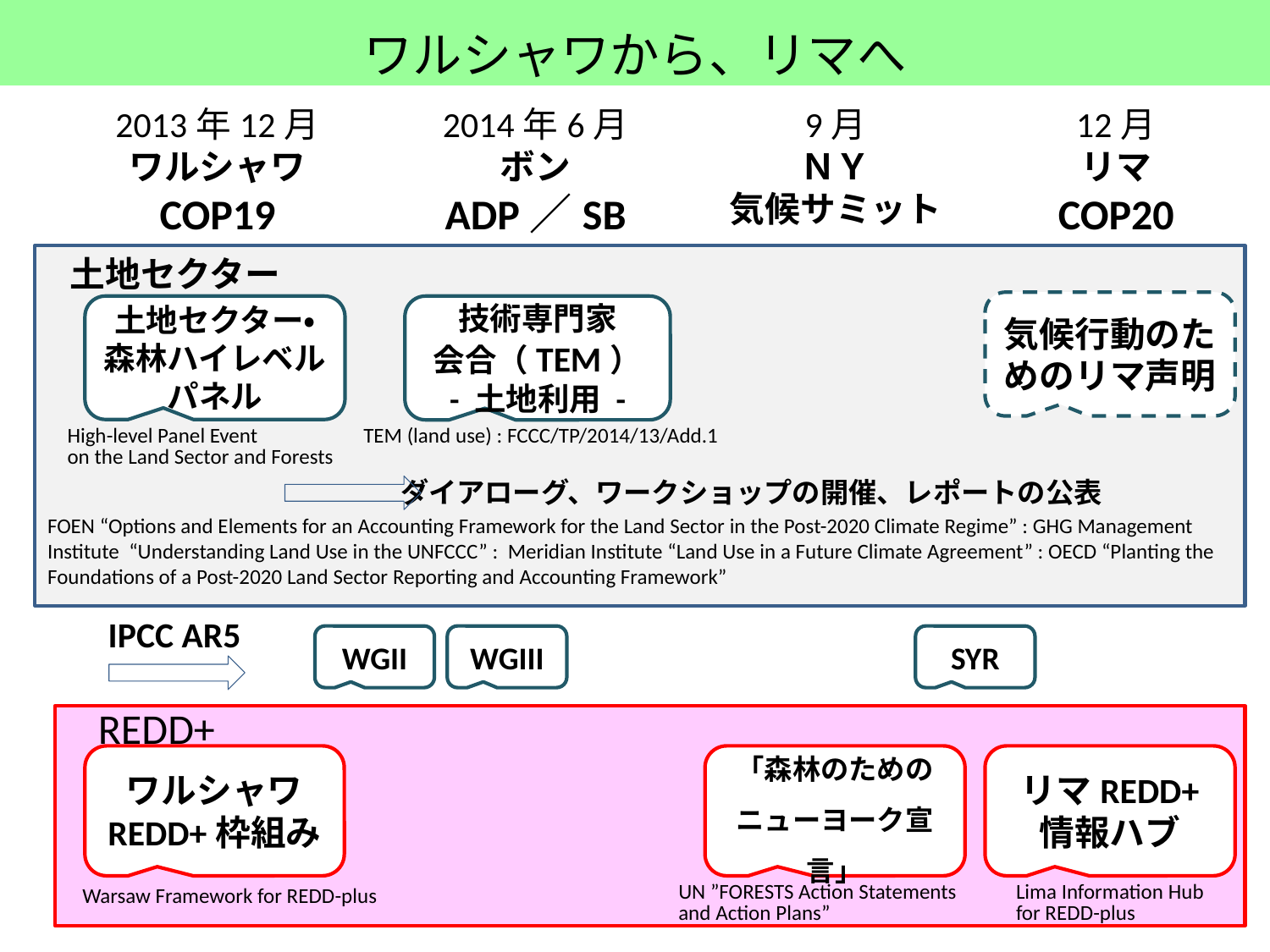

ワルシャワから、リマへ
2013年12月
ワルシャワ
COP19
2014年6月
ボン
ADP／SB
9月
ＮＹ
気候サミット
12月
リマ
COP20

土地セクター
気候行動のためのリマ声明
土地セクター・
森林ハイレベル
パネル
技術専門家
会合（TEM）
- 土地利用 -
 TEM (land use) : FCCC/TP/2014/13/Add.1
High-level Panel Event
on the Land Sector and Forests
ダイアローグ、ワークショップの開催、レポートの公表

FOEN “Options and Elements for an Accounting Framework for the Land Sector in the Post-2020 Climate Regime” : GHG Management Institute  “Understanding Land Use in the UNFCCC” :  Meridian Institute “Land Use in a Future Climate Agreement” : OECD “Planting the Foundations of a Post-2020 Land Sector Reporting and Accounting Framework”
IPCC AR5
WGII
WGIII
SYR

REDD+

ワルシャワ
REDD+枠組み
「森林のためのニューヨーク宣言」
リマREDD+
情報ハブ
Warsaw Framework for REDD-plus
UN ”FORESTS Action Statements
and Action Plans”
Lima Information Hub
for REDD-plus